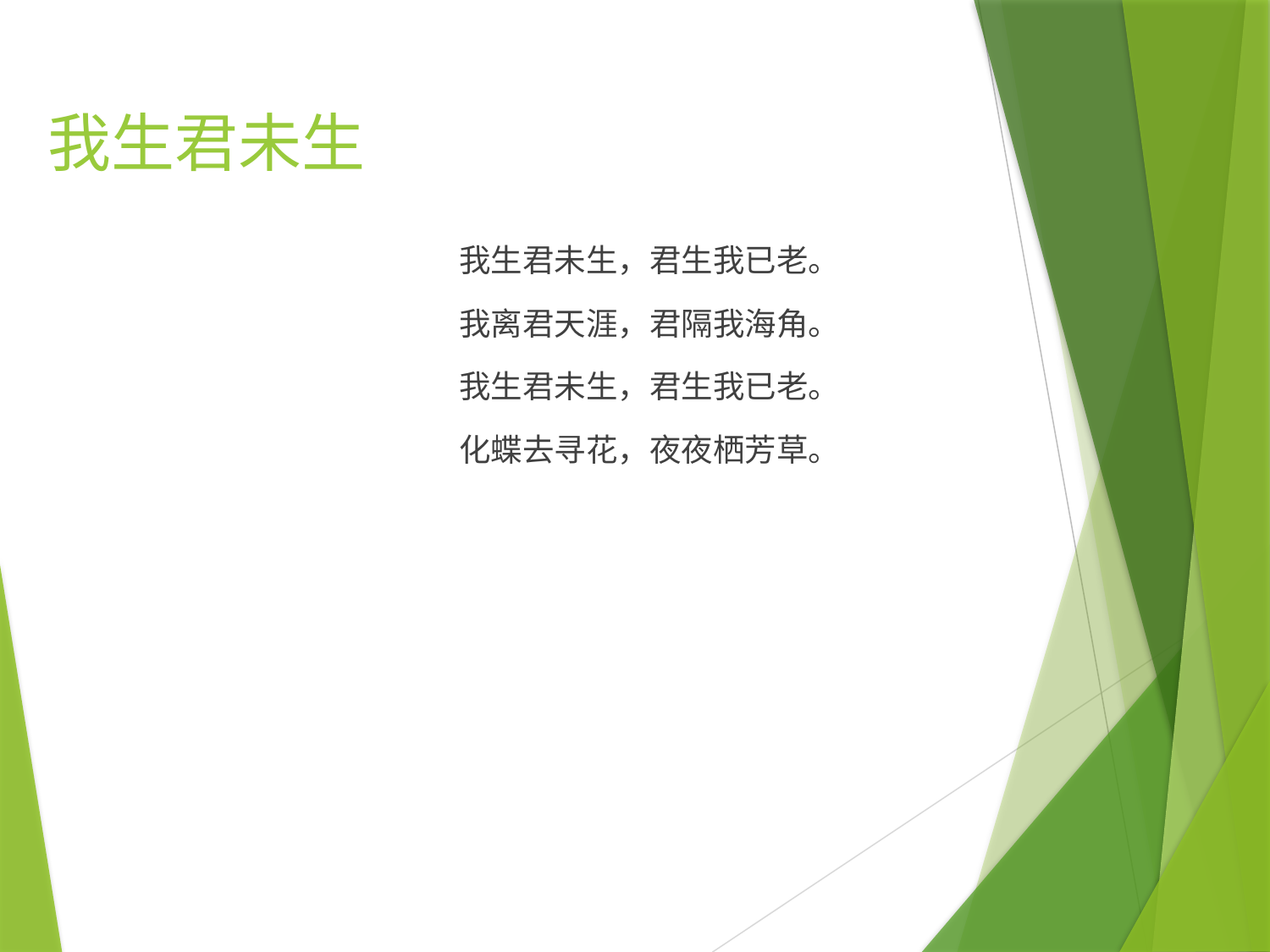

# 我生君未生
   我生君未生，君生我已老。
   我离君天涯，君隔我海角。
   我生君未生，君生我已老。
   化蝶去寻花，夜夜栖芳草。